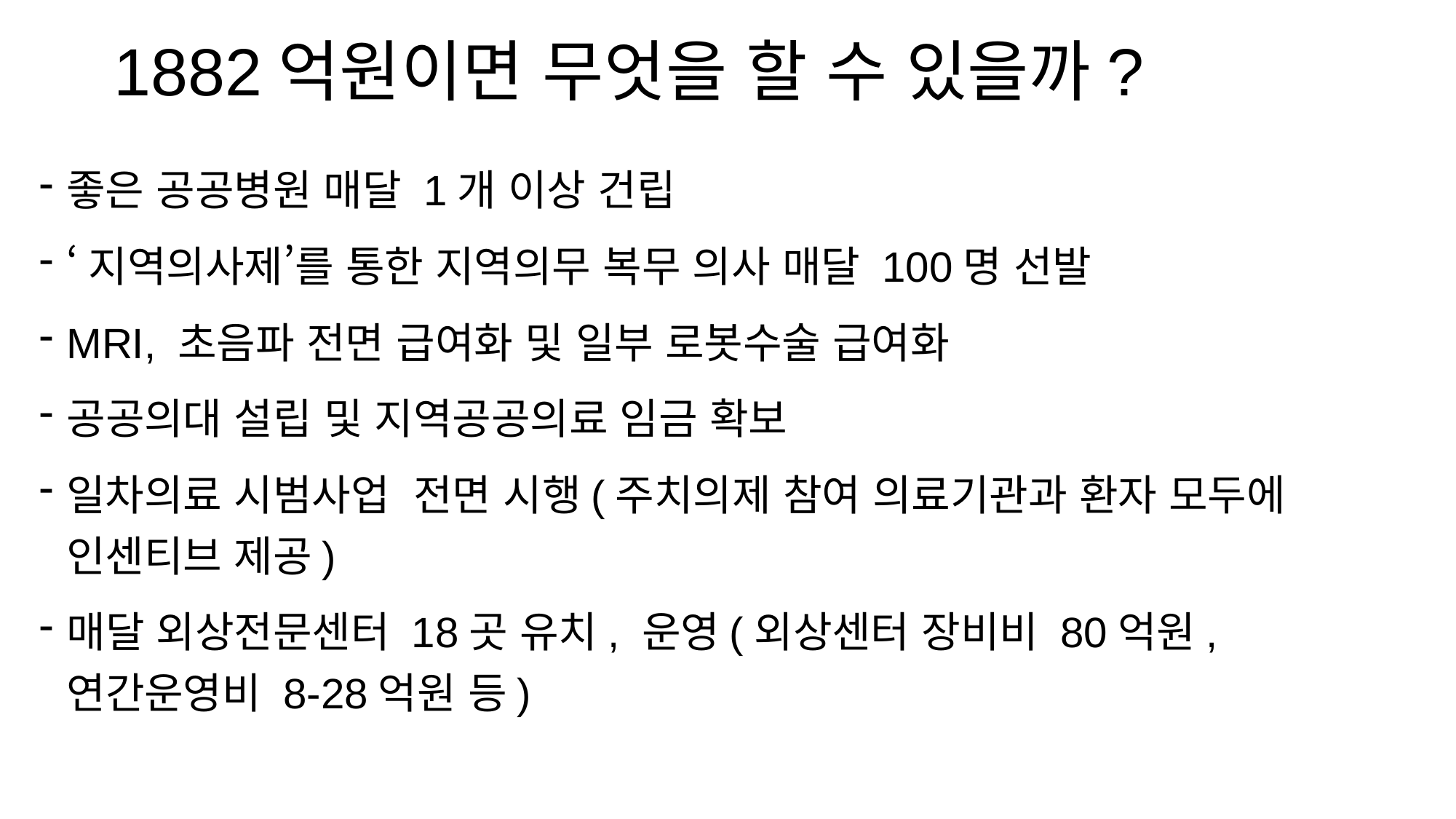

# 1882억원이면 무엇을 할 수 있을까?
좋은 공공병원 매달 1개 이상 건립
‘지역의사제’를 통한 지역의무 복무 의사 매달 100명 선발
MRI, 초음파 전면 급여화 및 일부 로봇수술 급여화
공공의대 설립 및 지역공공의료 임금 확보
일차의료 시범사업  전면 시행(주치의제 참여 의료기관과 환자 모두에 인센티브 제공)
매달 외상전문센터 18곳 유치, 운영(외상센터 장비비 80억원, 연간운영비 8-28억원 등)